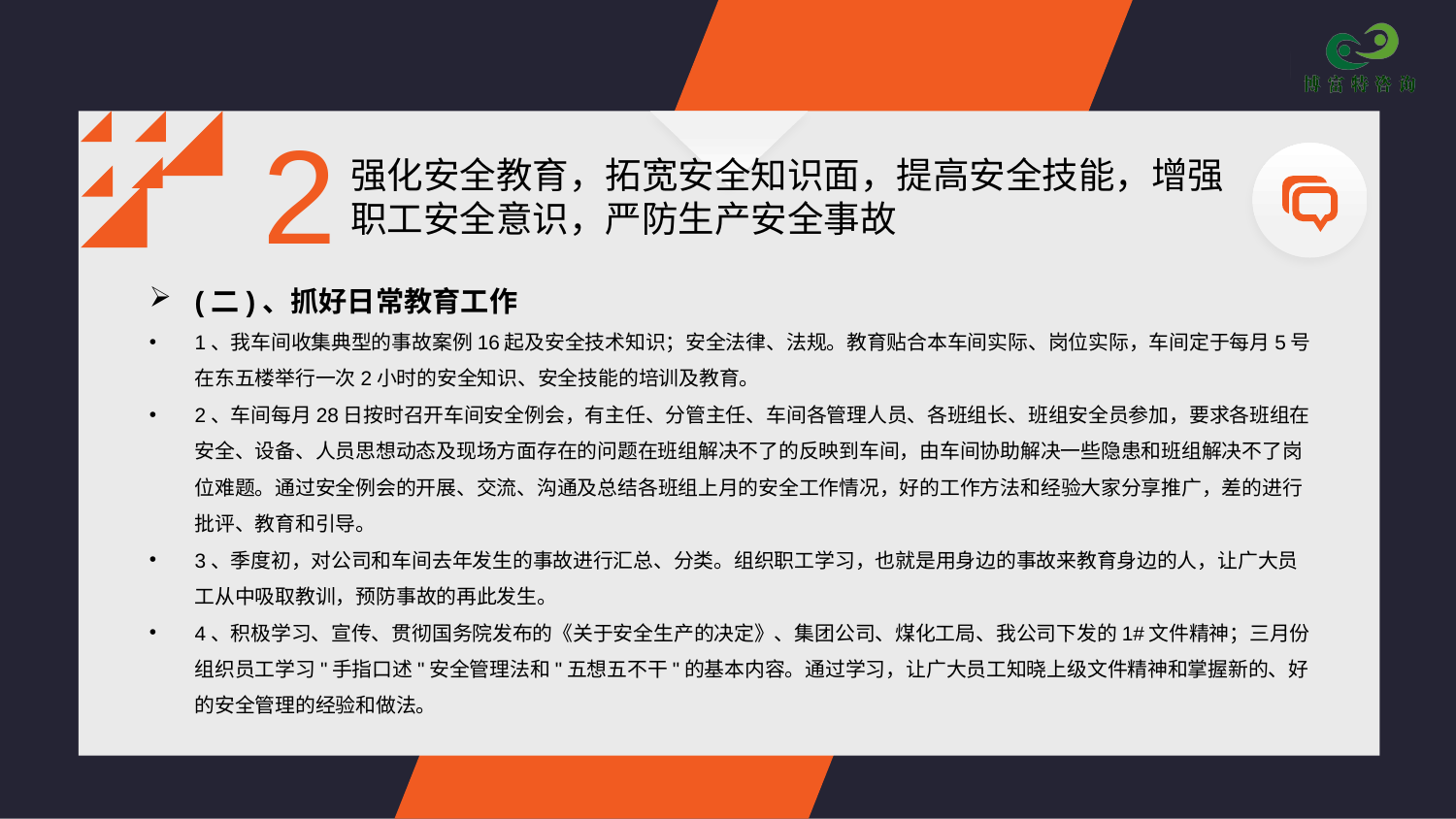

2

强化安全教育，拓宽安全知识面，提高安全技能，增强职工安全意识，严防生产安全事故
(二)、抓好日常教育工作
1、我车间收集典型的事故案例16起及安全技术知识；安全法律、法规。教育贴合本车间实际、岗位实际，车间定于每月5号在东五楼举行一次2小时的安全知识、安全技能的培训及教育。
2、车间每月28日按时召开车间安全例会，有主任、分管主任、车间各管理人员、各班组长、班组安全员参加，要求各班组在安全、设备、人员思想动态及现场方面存在的问题在班组解决不了的反映到车间，由车间协助解决一些隐患和班组解决不了岗位难题。通过安全例会的开展、交流、沟通及总结各班组上月的安全工作情况，好的工作方法和经验大家分享推广，差的进行批评、教育和引导。
3、季度初，对公司和车间去年发生的事故进行汇总、分类。组织职工学习，也就是用身边的事故来教育身边的人，让广大员工从中吸取教训，预防事故的再此发生。
4、积极学习、宣传、贯彻国务院发布的《关于安全生产的决定》、集团公司、煤化工局、我公司下发的1#文件精神；三月份组织员工学习"手指口述"安全管理法和"五想五不干"的基本内容。通过学习，让广大员工知晓上级文件精神和掌握新的、好的安全管理的经验和做法。